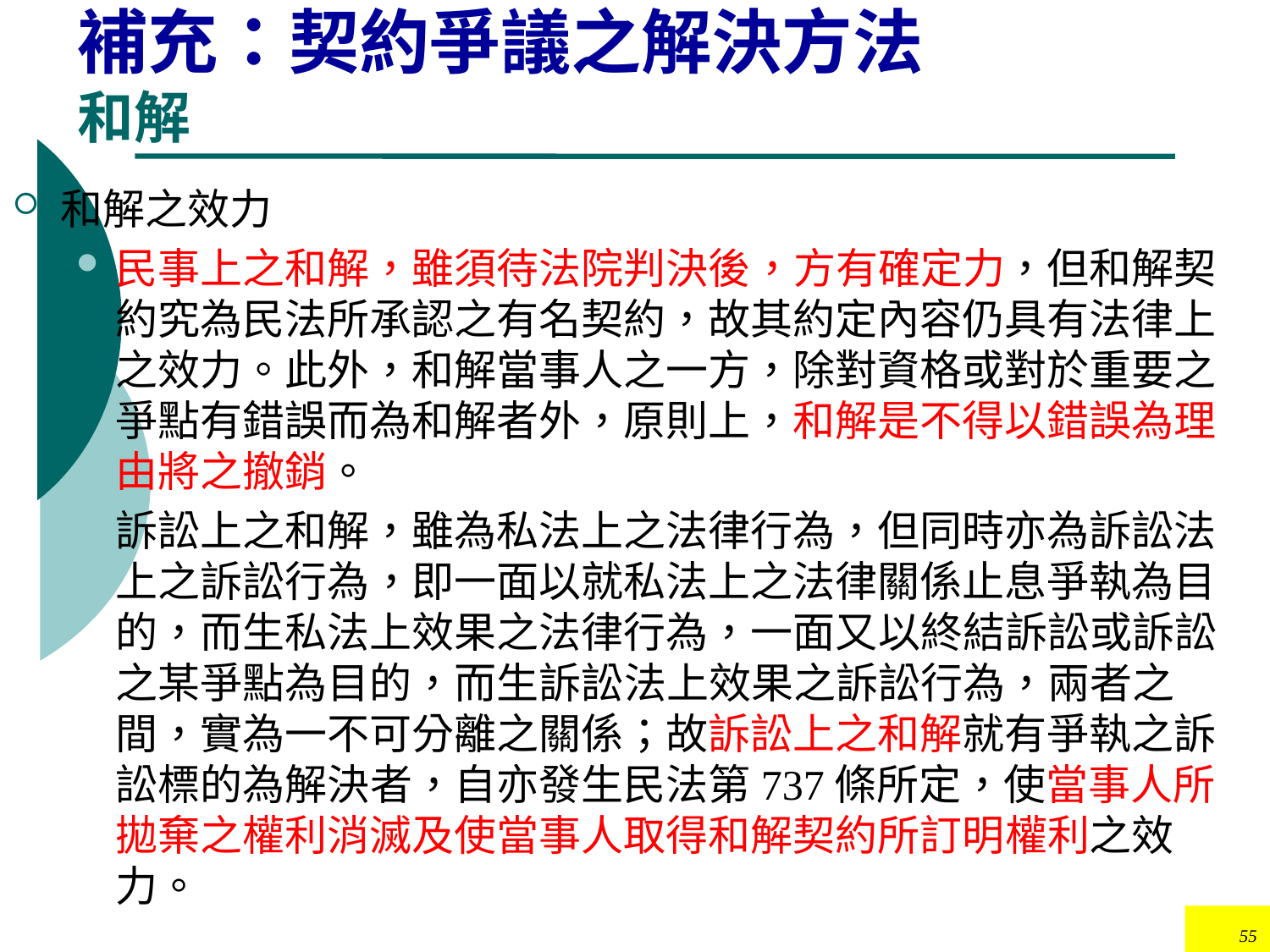

# 補充：契約爭議之解決方法 和解
和解之效力
民事上之和解，雖須待法院判決後，方有確定力，但和解契約究為民法所承認之有名契約，故其約定內容仍具有法律上之效力。此外，和解當事人之一方，除對資格或對於重要之爭點有錯誤而為和解者外，原則上，和解是不得以錯誤為理由將之撤銷。
訴訟上之和解，雖為私法上之法律行為，但同時亦為訴訟法上之訴訟行為，即一面以就私法上之法律關係止息爭執為目的，而生私法上效果之法律行為，一面又以終結訴訟或訴訟之某爭點為目的，而生訴訟法上效果之訴訟行為，兩者之間，實為一不可分離之關係；故訴訟上之和解就有爭執之訴訟標的為解決者，自亦發生民法第737條所定，使當事人所拋棄之權利消滅及使當事人取得和解契約所訂明權利之效力。
55